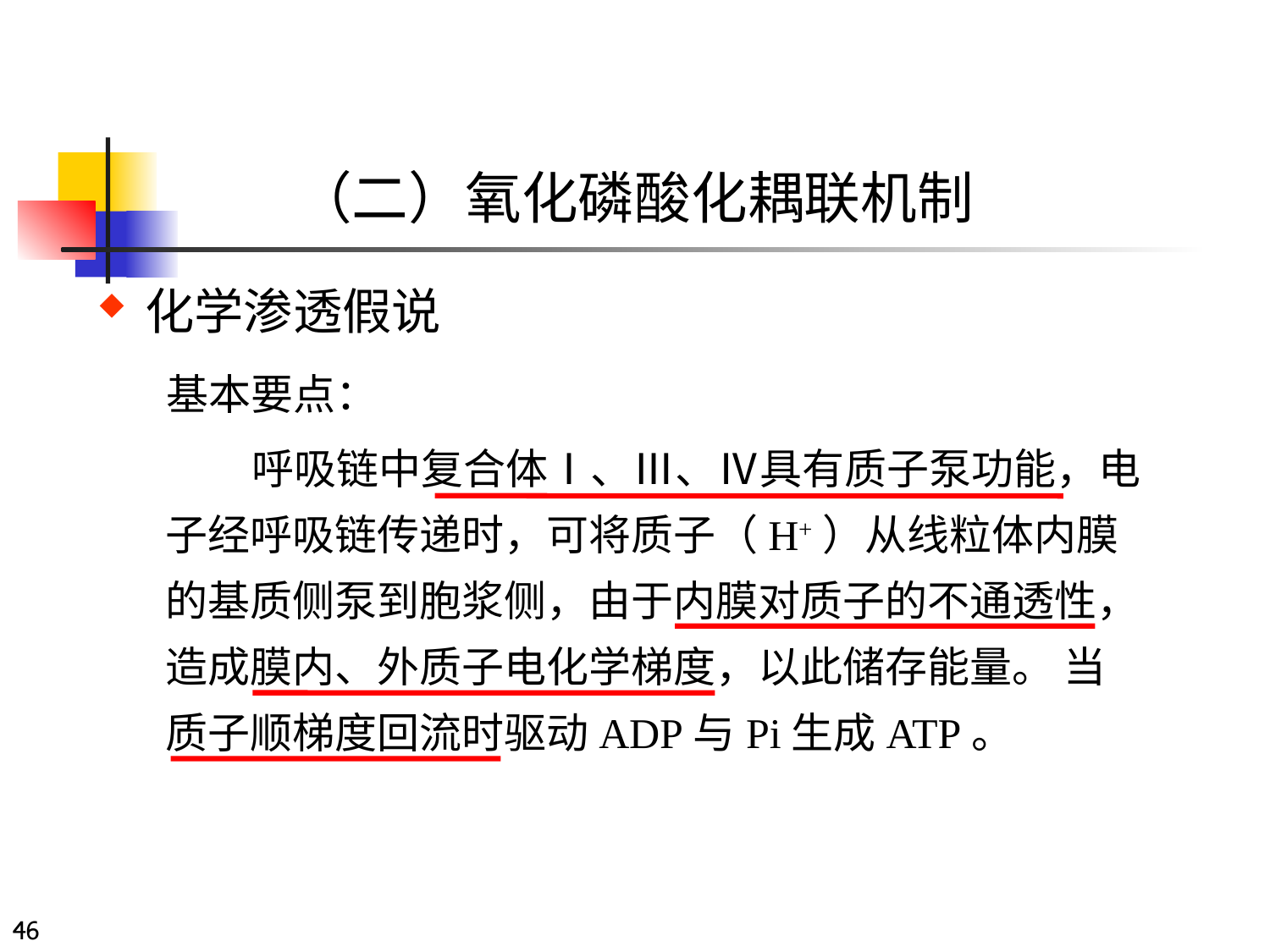

# （二）氧化磷酸化耦联机制
化学渗透假说
    基本要点：
             呼吸链中复合体Ⅰ、Ⅲ、Ⅳ具有质子泵功能，电子经呼吸链传递时，可将质子（H+）从线粒体内膜的基质侧泵到胞浆侧，由于内膜对质子的不通透性，造成膜内、外质子电化学梯度，以此储存能量。 当质子顺梯度回流时驱动ADP与Pi生成ATP。

46